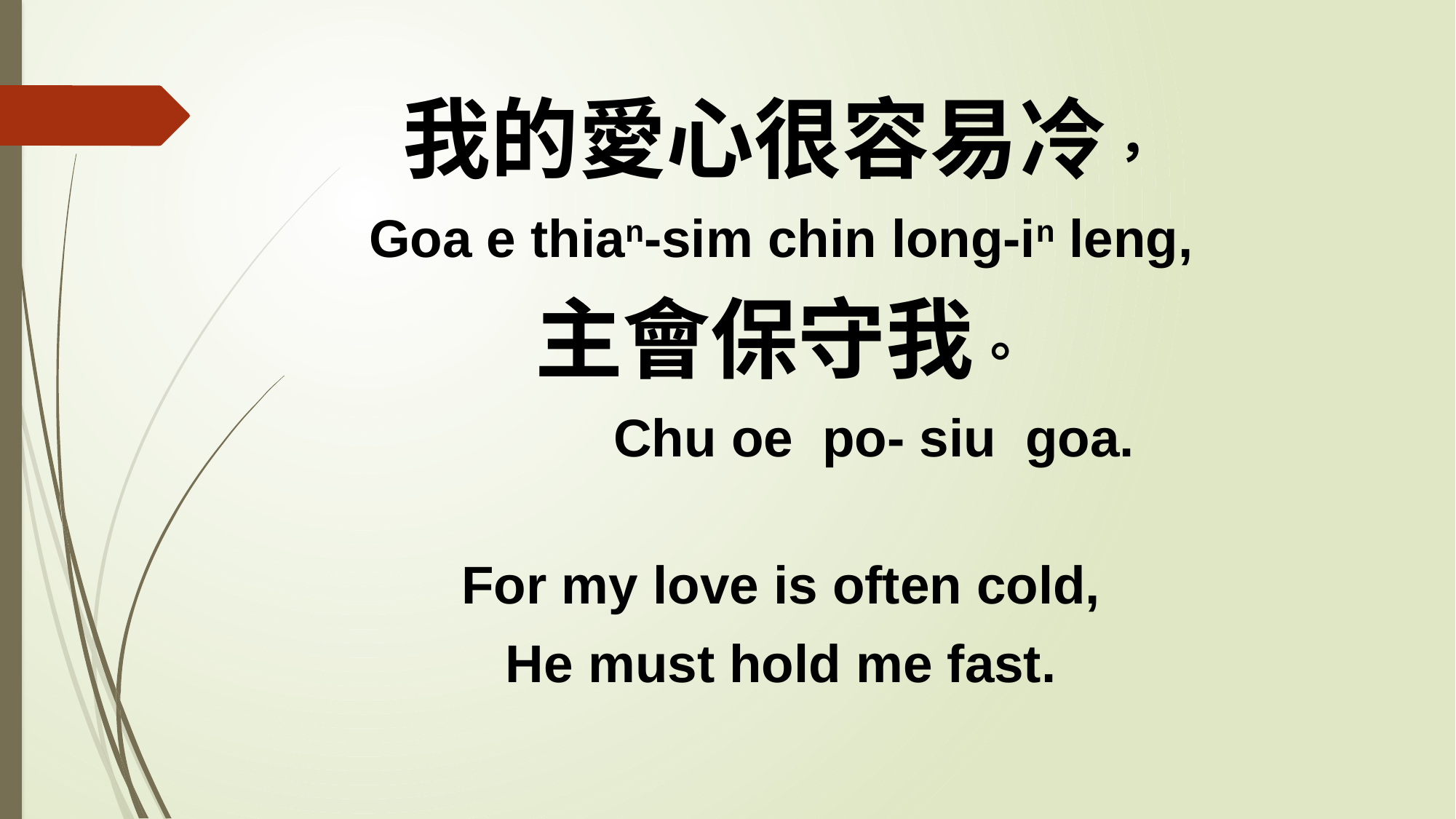

我的愛心很容易冷，
Goa e thian-sim chin long-in leng,
主會保守我。
                        Chu oe  po- siu  goa.

For my love is often cold,
He must hold me fast.